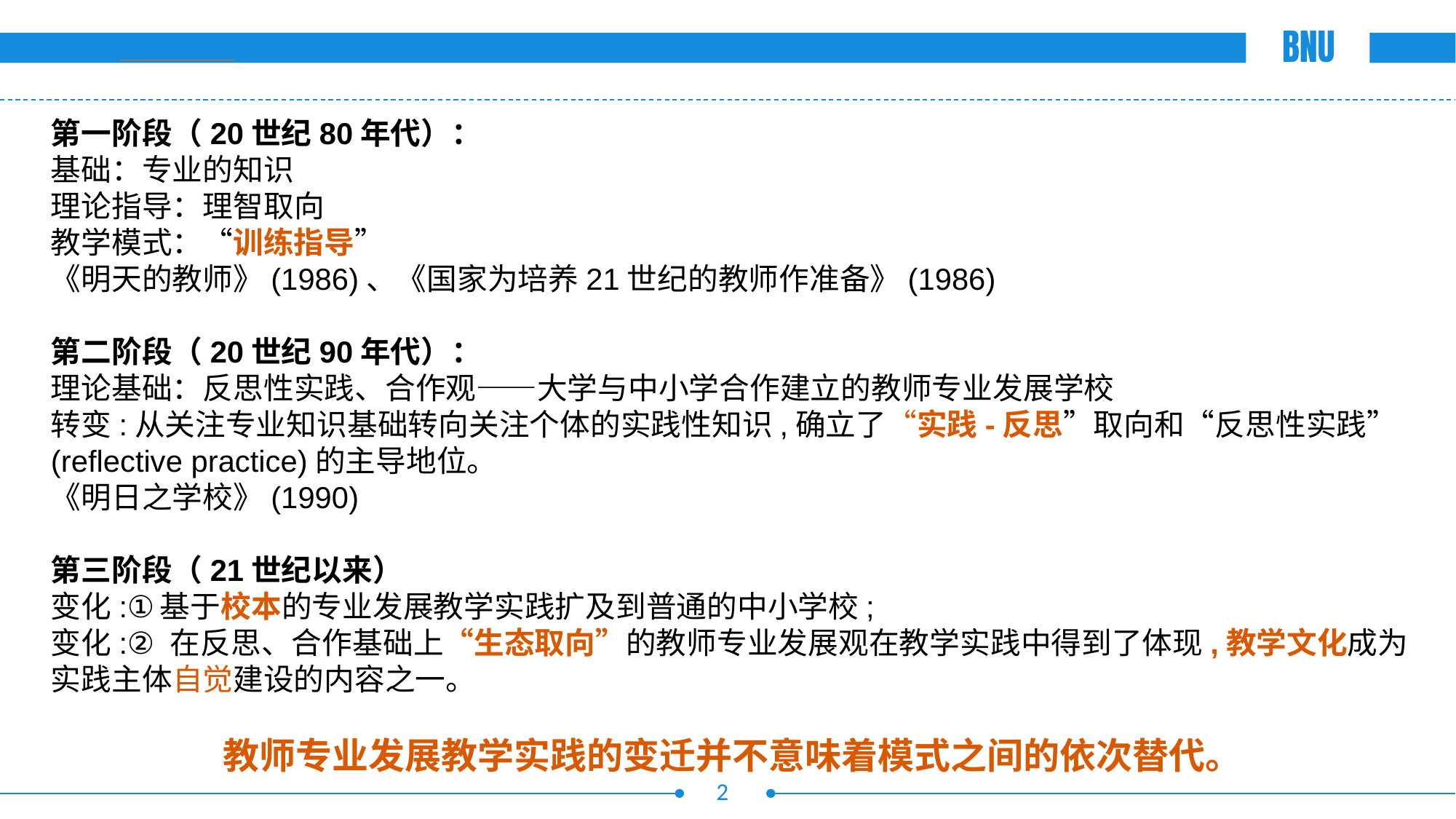

第一阶段（20世纪80年代）：
基础：专业的知识
理论指导：理智取向
教学模式：“训练指导”
《明天的教师》(1986)、《国家为培养21世纪的教师作准备》(1986)

第二阶段（20世纪90年代）：
理论基础：反思性实践、合作观——大学与中小学合作建立的教师专业发展学校
转变:从关注专业知识基础转向关注个体的实践性知识,确立了“实践-反思”取向和“反思性实践”(reflective practice)的主导地位。
《明日之学校》(1990)

第三阶段（21世纪以来）
变化:①	基于校本的专业发展教学实践扩及到普通的中小学校;
变化:② 在反思、合作基础上“生态取向”的教师专业发展观在教学实践中得到了体现,教学文化成为实践主体自觉建设的内容之一。

教师专业发展教学实践的变迁并不意味着模式之间的依次替代。